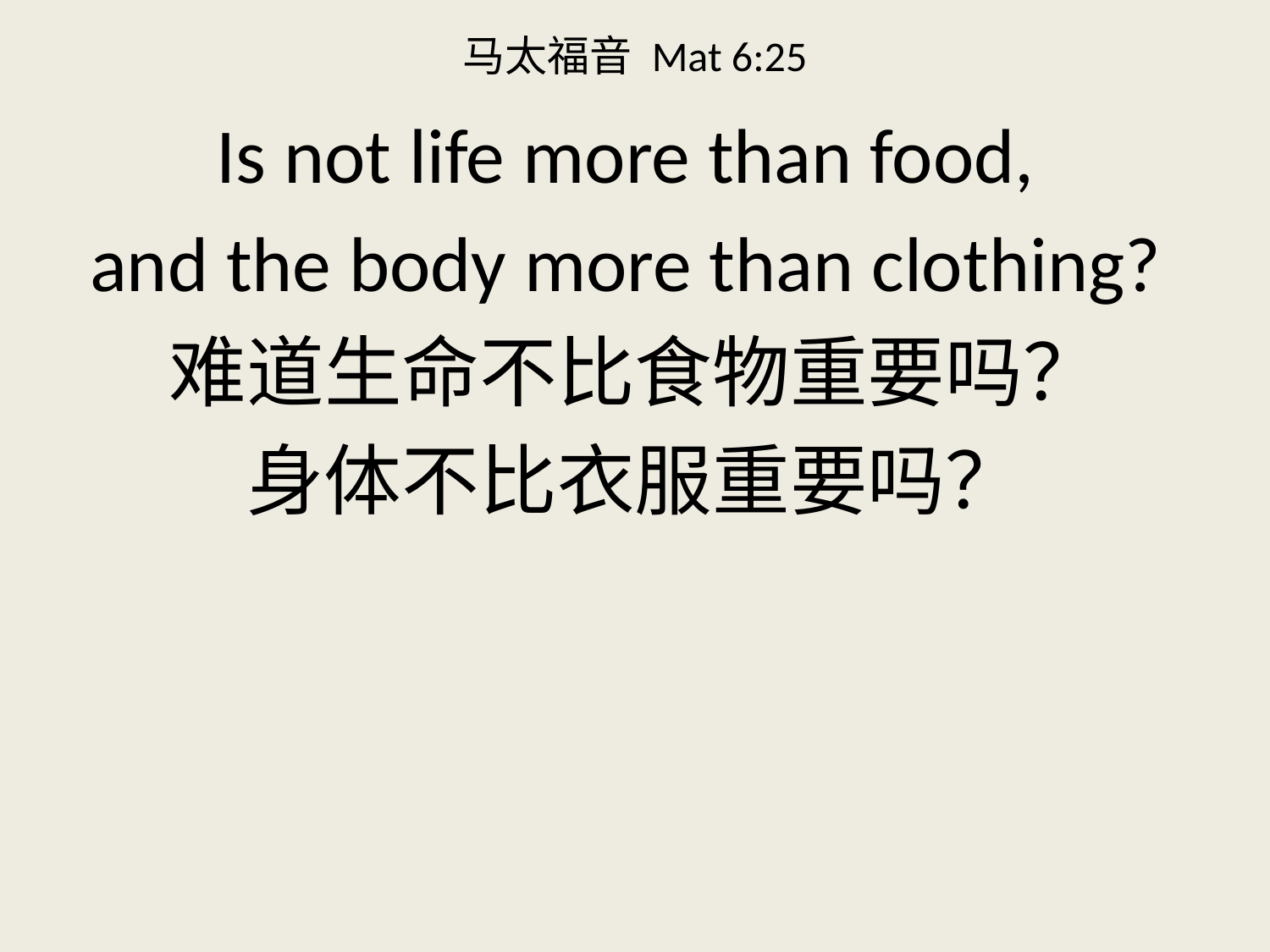

# 马太福音 Mat 6:25
Is not life more than food,
and the body more than clothing?
难道生命不比食物重要吗？
身体不比衣服重要吗？